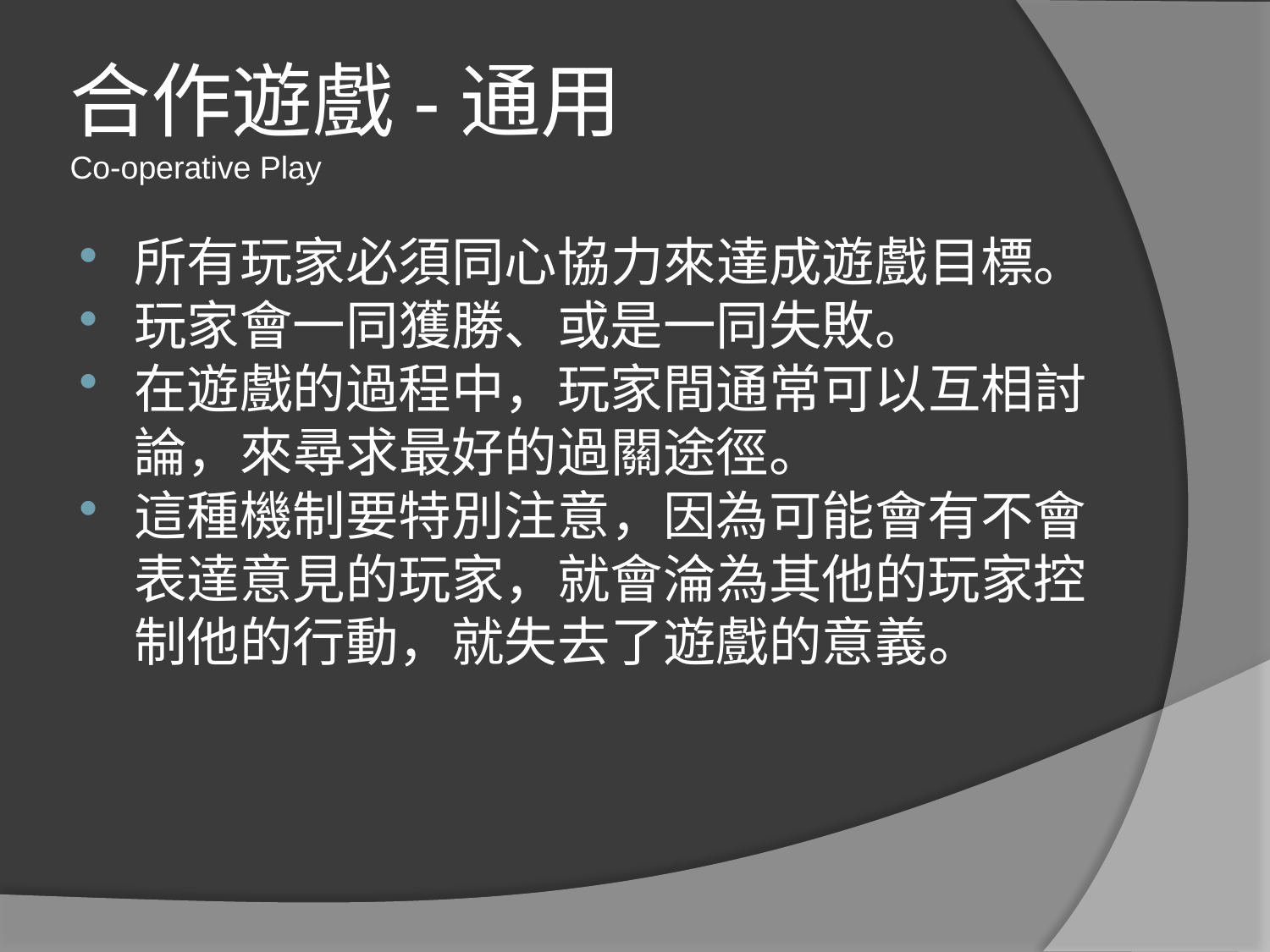

合作遊戲-通用
Co-operative Play
所有玩家必須同心協力來達成遊戲目標。
玩家會一同獲勝、或是一同失敗。
在遊戲的過程中，玩家間通常可以互相討論，來尋求最好的過關途徑。
這種機制要特別注意，因為可能會有不會表達意見的玩家，就會淪為其他的玩家控制他的行動，就失去了遊戲的意義。